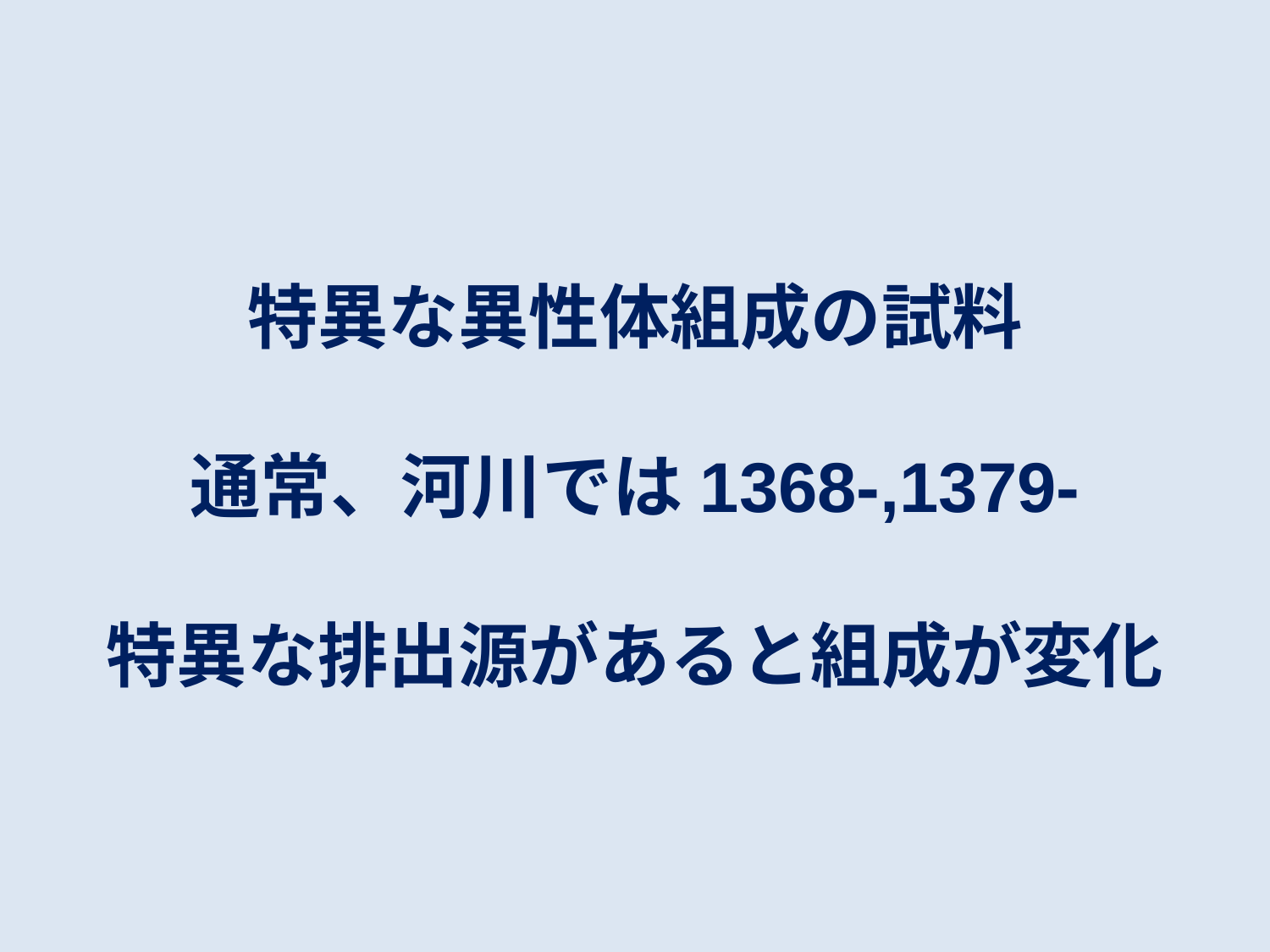

特異な異性体組成の試料

通常、河川では1368-,1379-

特異な排出源があると組成が変化